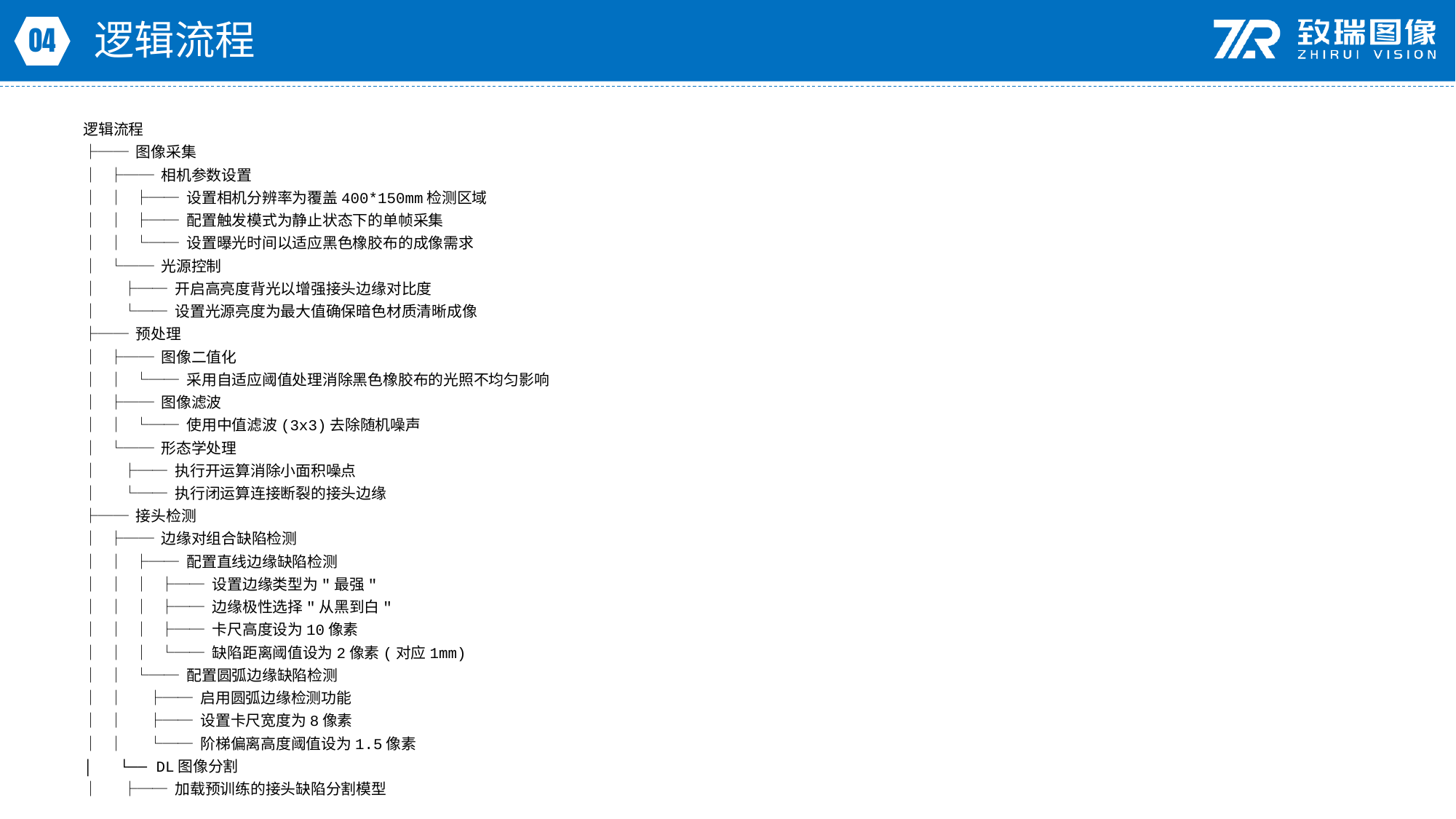

逻辑流程
04

逻辑流程
├── 图像采集
│   ├── 相机参数设置
│   │   ├── 设置相机分辨率为覆盖400*150mm检测区域
│   │   ├── 配置触发模式为静止状态下的单帧采集
│   │   └── 设置曝光时间以适应黑色橡胶布的成像需求
│   └── 光源控制
│       ├── 开启高亮度背光以增强接头边缘对比度
│       └── 设置光源亮度为最大值确保暗色材质清晰成像
├── 预处理
│   ├── 图像二值化
│   │   └── 采用自适应阈值处理消除黑色橡胶布的光照不均匀影响
│   ├── 图像滤波
│   │   └── 使用中值滤波(3x3)去除随机噪声
│   └── 形态学处理
│       ├── 执行开运算消除小面积噪点
│       └── 执行闭运算连接断裂的接头边缘
├── 接头检测
│   ├── 边缘对组合缺陷检测
│   │   ├── 配置直线边缘缺陷检测
│   │   │   ├── 设置边缘类型为"最强"
│   │   │   ├── 边缘极性选择"从黑到白"
│   │   │   ├── 卡尺高度设为10像素
│   │   │   └── 缺陷距离阈值设为2像素(对应1mm)
│   │   └── 配置圆弧边缘缺陷检测
│   │       ├── 启用圆弧边缘检测功能
│   │       ├── 设置卡尺宽度为8像素
│   │       └── 阶梯偏离高度阈值设为1.5像素
│   └── DL图像分割
│       ├── 加载预训练的接头缺陷分割模型